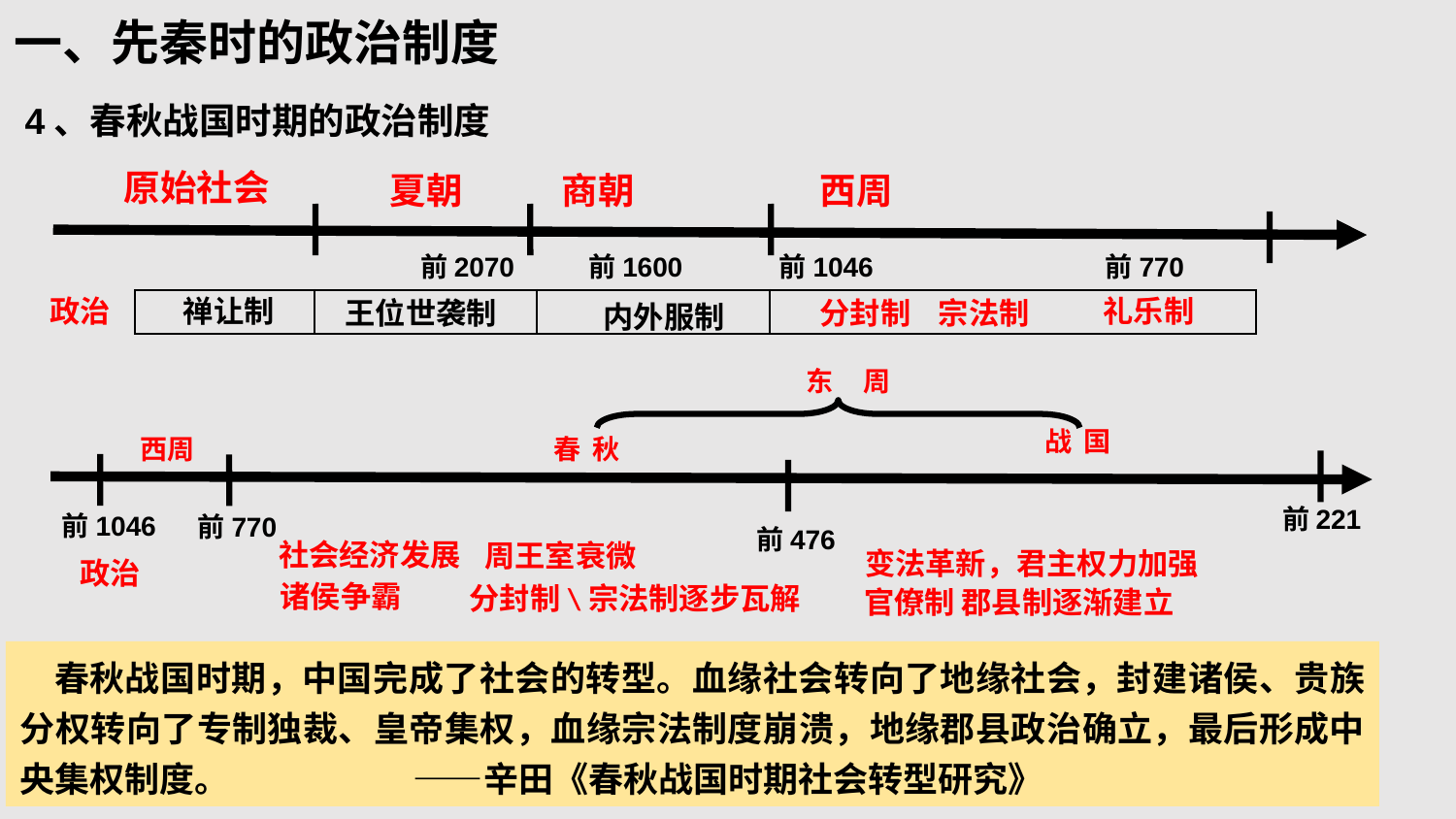

一、先秦时的政治制度
4、春秋战国时期的政治制度
原始社会
夏朝
商朝
西周

点击添加文本
前2070         前1600            前1046                              前770
政治
禅让制
分封制
宗法制
王位世袭制
|  |  |  |  |
| --- | --- | --- | --- |
礼乐制
内外服制
东     周
点击添加文本
战  国
春  秋
西周

前221
前1046
前770
点击添加文本
前476
社会经济发展
周王室衰微
变法革新，君主权力加强
政治
 诸侯争霸
分封制\宗法制逐步瓦解
官僚制 郡县制逐渐建立
   春秋战国时期，中国完成了社会的转型。血缘社会转向了地缘社会，封建诸侯、贵族分权转向了专制独裁、皇帝集权，血缘宗法制度崩溃，地缘郡县政治确立，最后形成中央集权制度。                       ——辛田《春秋战国时期社会转型研究》
点击添加文本